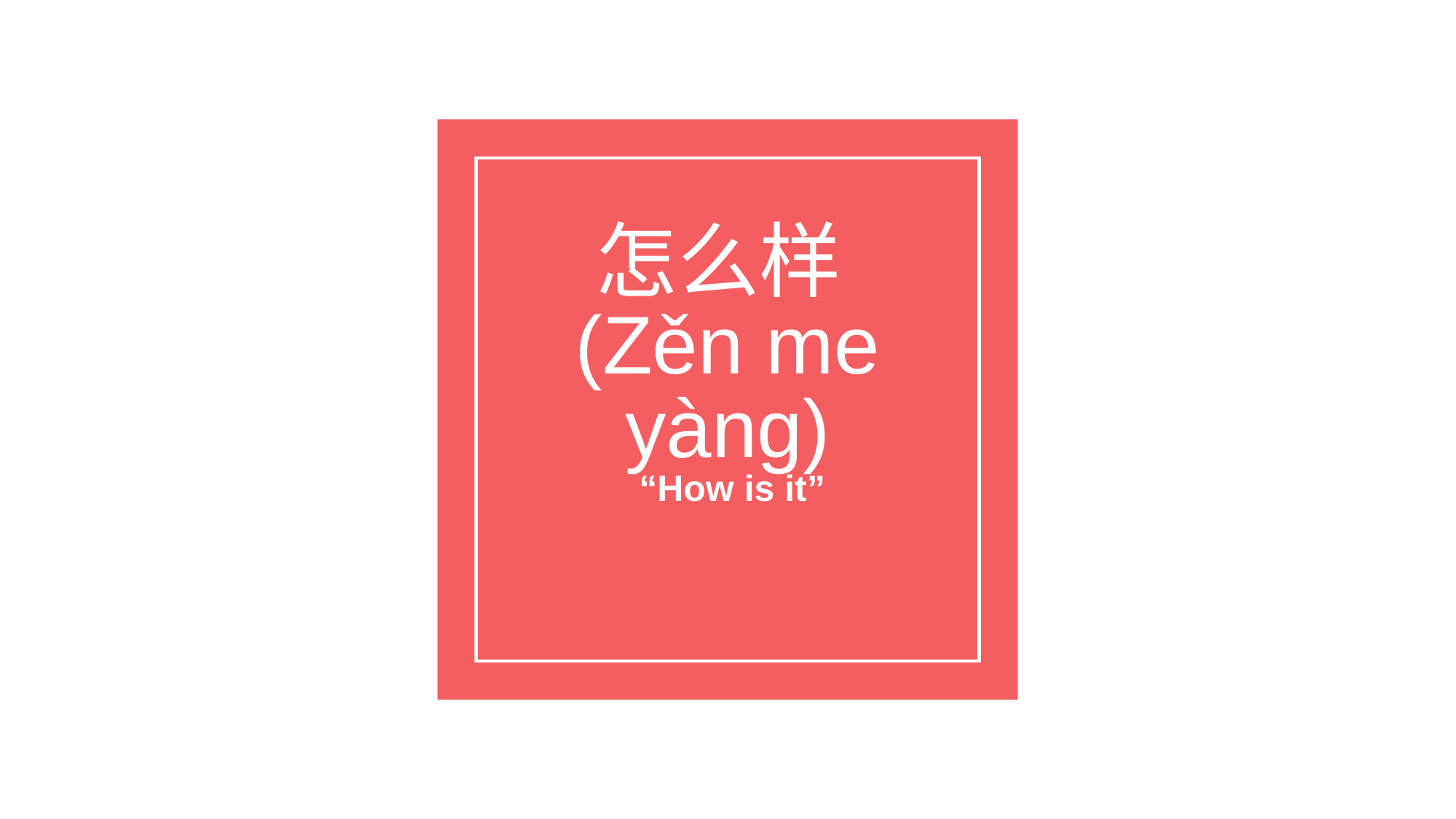

# 怎么样
(Zěn me yàng)
“How is it”